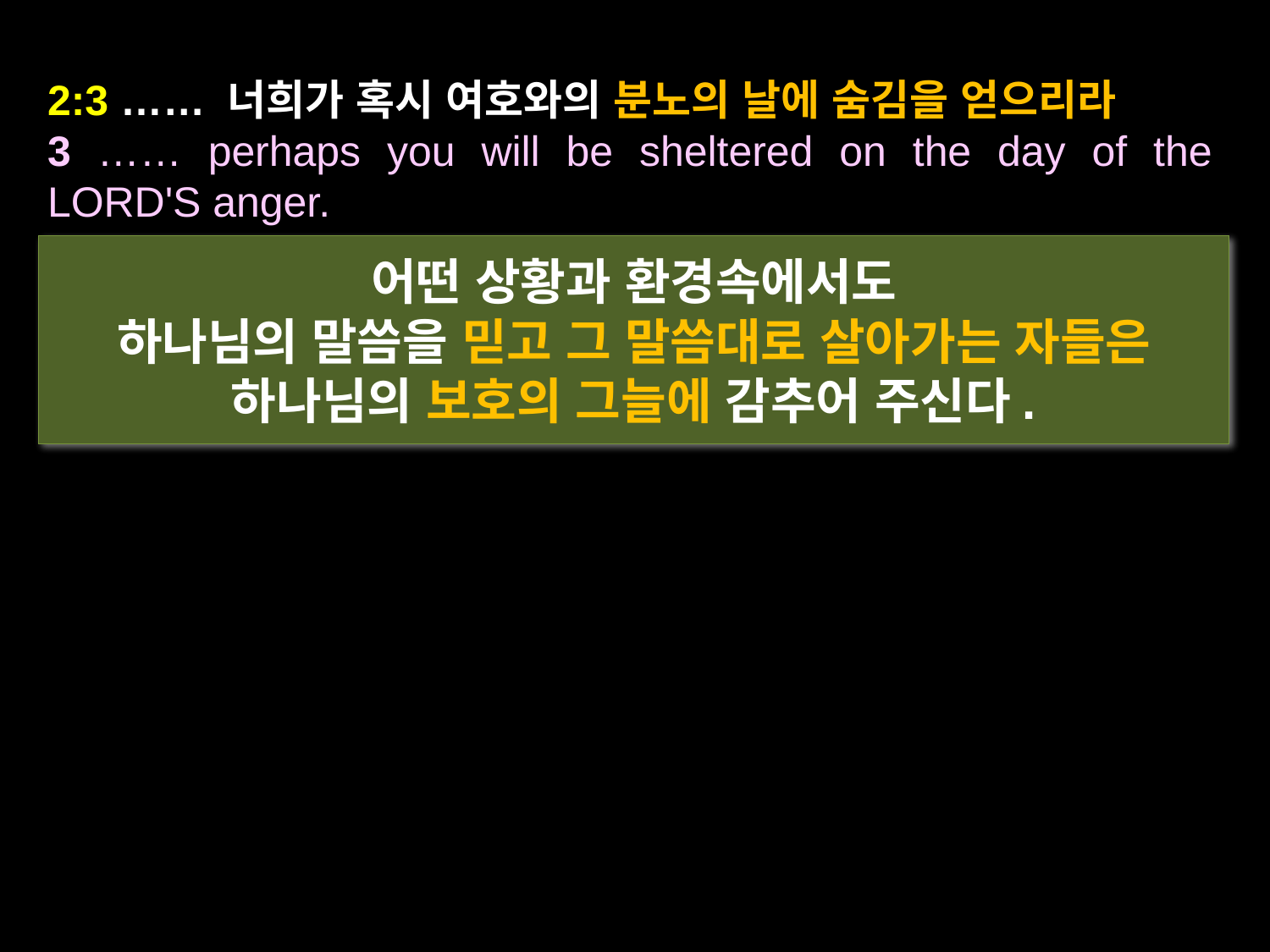

2:3 …… 너희가 혹시 여호와의 분노의 날에 숨김을 얻으리라
3 …… perhaps you will be sheltered on the day of the LORD'S anger.
어떤 상황과 환경속에서도
하나님의 말씀을 믿고 그 말씀대로 살아가는 자들은
하나님의 보호의 그늘에 감추어 주신다.